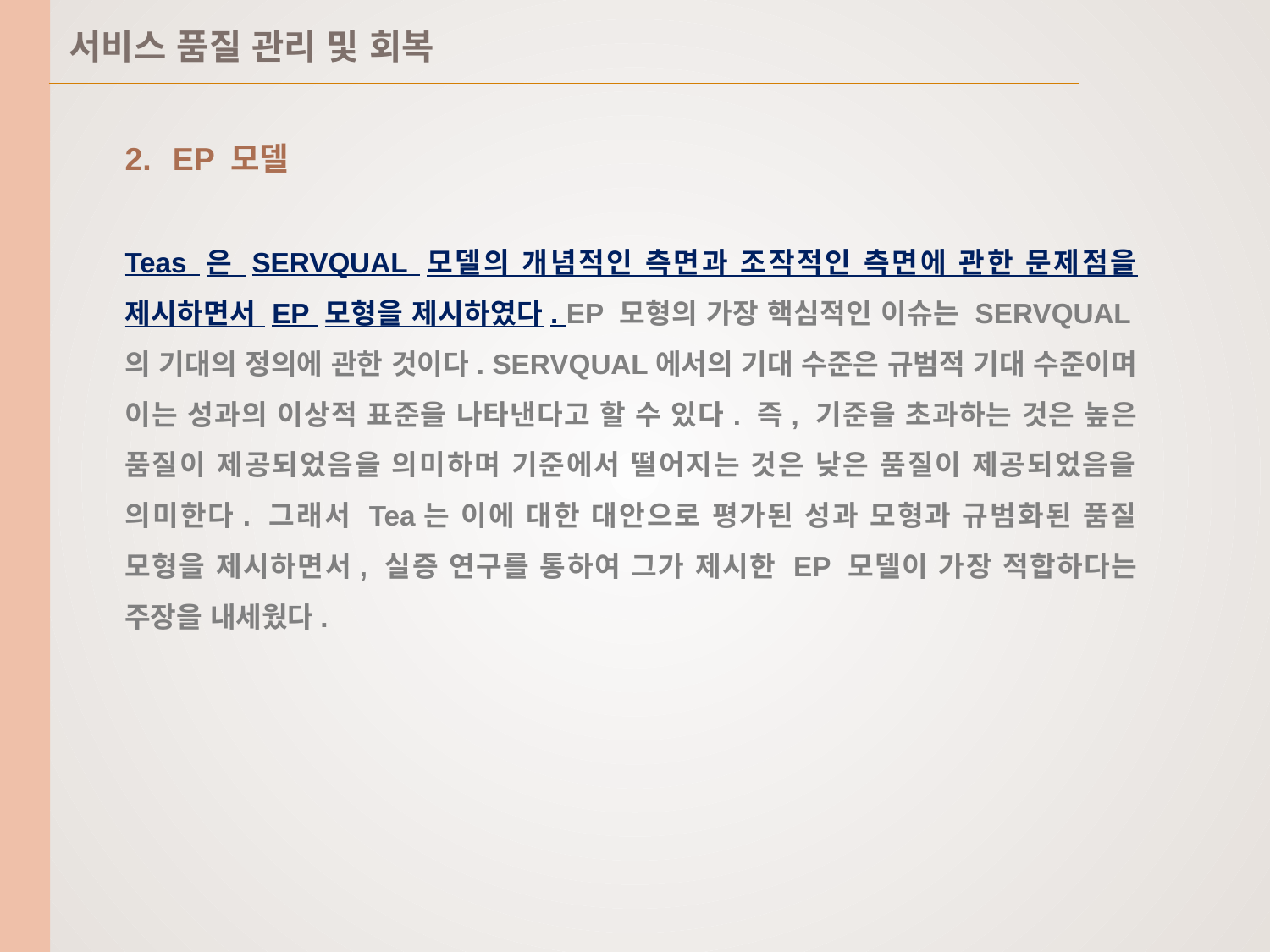

서비스 품질 관리 및 회복
EP 모델

Teas 은 SERVQUAL 모델의 개념적인 측면과 조작적인 측면에 관한 문제점을 제시하면서 EP 모형을 제시하였다. EP 모형의 가장 핵심적인 이슈는 SERVQUAL의 기대의 정의에 관한 것이다. SERVQUAL에서의 기대 수준은 규범적 기대 수준이며 이는 성과의 이상적 표준을 나타낸다고 할 수 있다. 즉, 기준을 초과하는 것은 높은 품질이 제공되었음을 의미하며 기준에서 떨어지는 것은 낮은 품질이 제공되었음을 의미한다. 그래서 Tea는 이에 대한 대안으로 평가된 성과 모형과 규범화된 품질 모형을 제시하면서, 실증 연구를 통하여 그가 제시한 EP 모델이 가장 적합하다는 주장을 내세웠다.